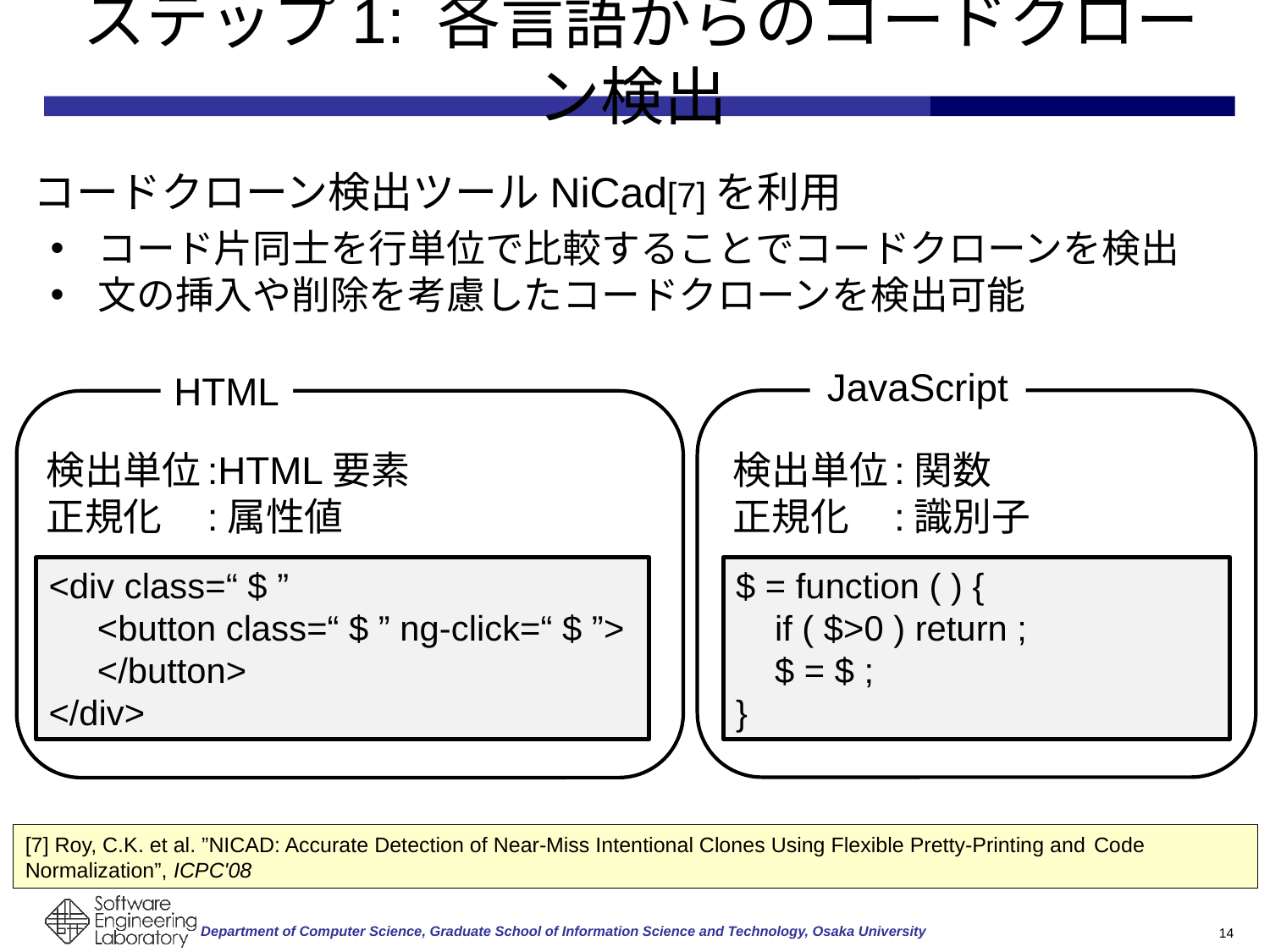

# ステップ1: 各言語からのコードクローン検出
コードクローン検出ツールNiCad[7]を利用
コード片同士を行単位で比較することでコードクローンを検出
文の挿入や削除を考慮したコードクローンを検出可能

JavaScript
HTML

検出単位	:HTML要素
正規化	:属性値
検出単位	:関数
正規化	:識別子
<div class=“ $ ”
     <button class=“ $ ” ng-click=“ $ ”>
     </button>
</div>
$ = function ( ) {
    if ( $>0 ) return ;
    $ = $ ;
}
[7] Roy, C.K. et al. ”NICAD: Accurate Detection of Near-Miss Intentional Clones Using Flexible Pretty-Printing and Code Normalization”, ICPC'08
14